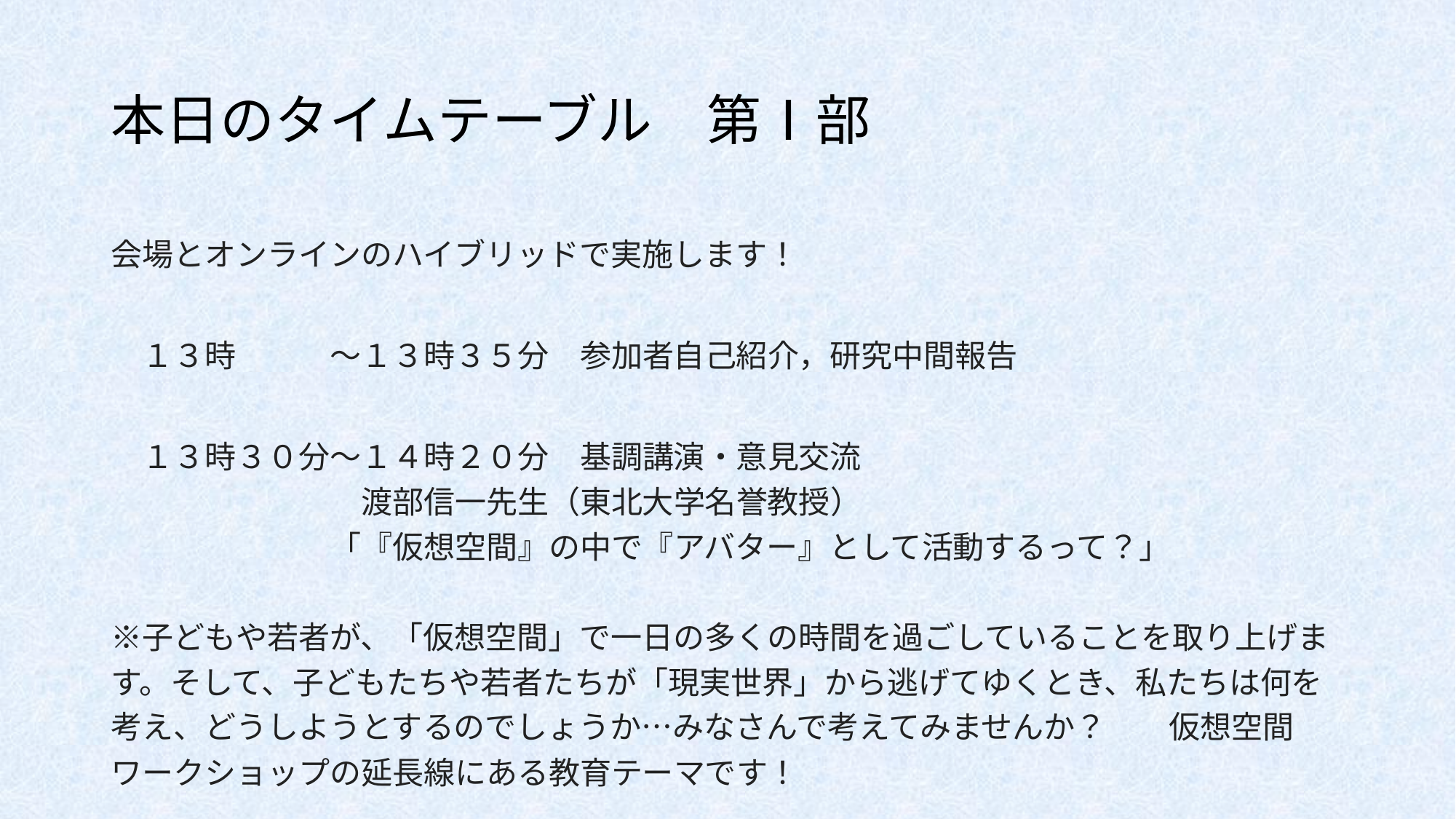

# 本日のタイムテーブル　第Ⅰ部
会場とオンラインのハイブリッドで実施します！
　１３時　　　～１３時３５分　参加者自己紹介，研究中間報告
　１３時３０分～１４時２０分　基調講演・意見交流
　　　　　　　　渡部信一先生（東北大学名誉教授）　
　　　　　　　「『仮想空間』の中で『アバター』として活動するって？」
　　　　　　　　　　　　　　　　
※子どもや若者が、「仮想空間」で一日の多くの時間を過ごしていることを取り上げます。そして、子どもたちや若者たちが「現実世界」から逃げてゆくとき、私たちは何を考え、どうしようとするのでしょうか…みなさんで考えてみませんか？　　仮想空間ワークショップの延長線にある教育テーマです！